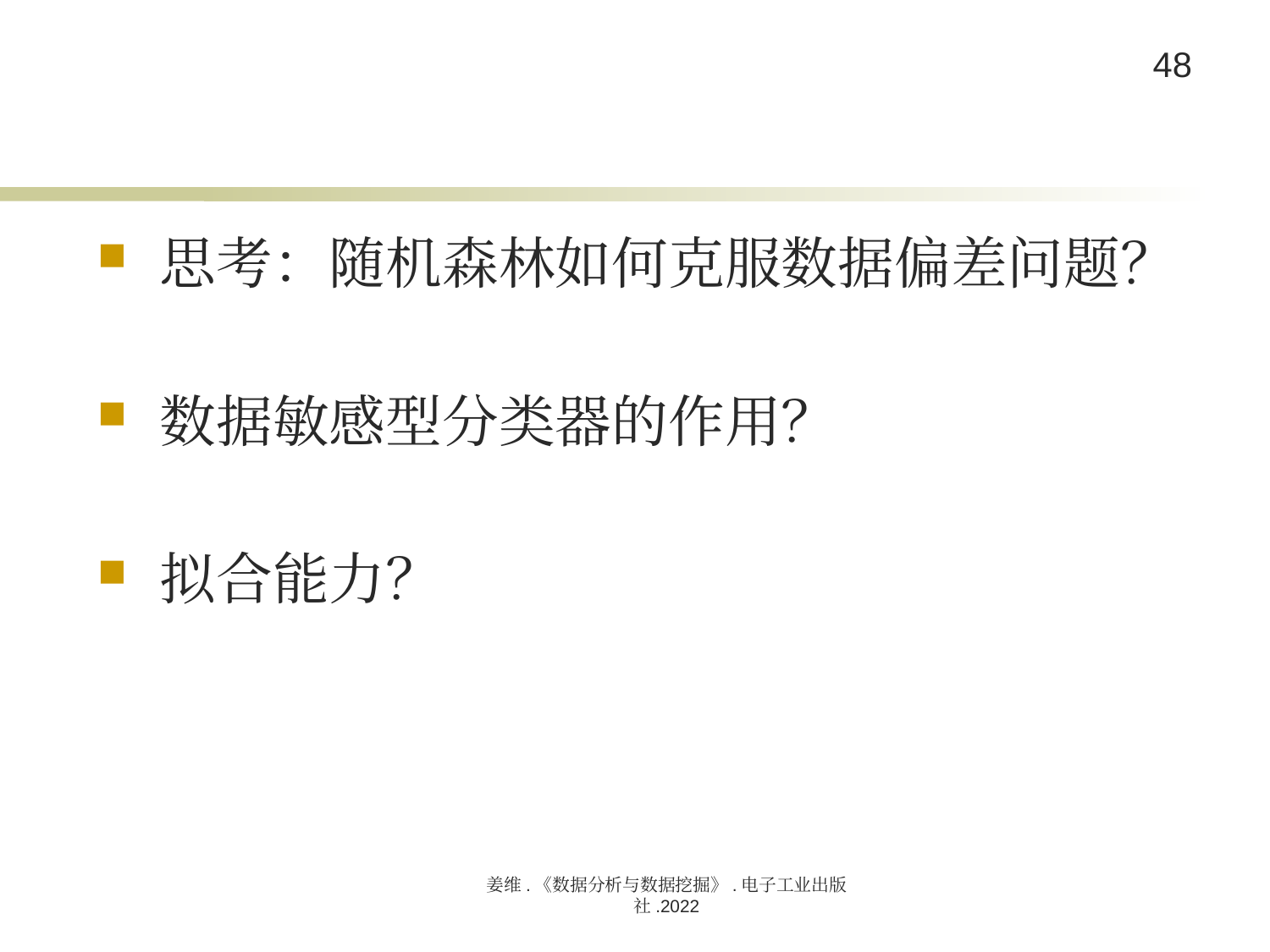

#
思考：随机森林如何克服数据偏差问题？

数据敏感型分类器的作用？

拟合能力？
姜维.《数据分析与数据挖掘》.电子工业出版社.2022